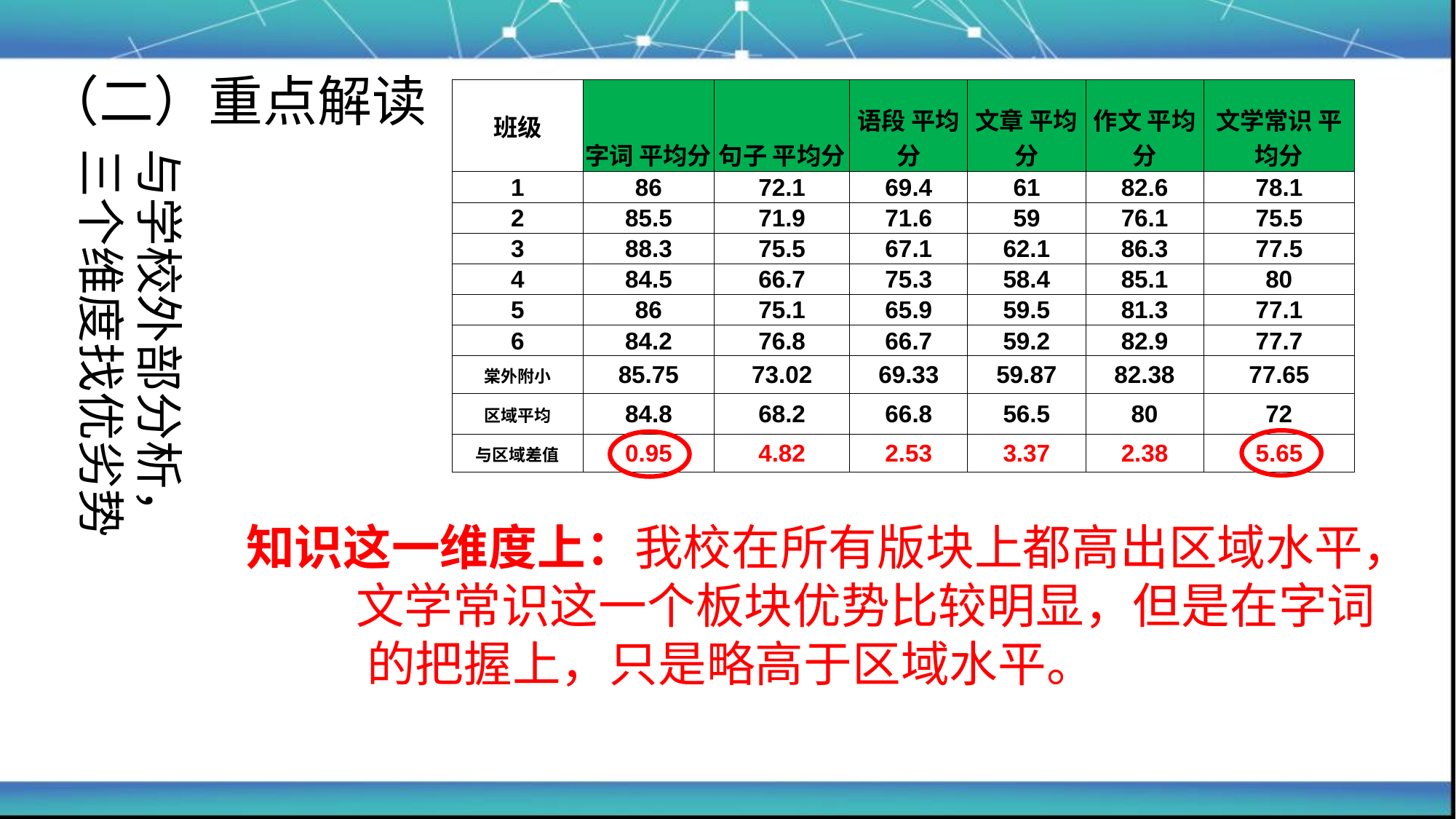

（二）重点解读
| 班级 | 字词 平均分 | 句子 平均分 | 语段 平均分 | 文章 平均分 | 作文 平均分 | 文学常识 平均分 |
| --- | --- | --- | --- | --- | --- | --- |
| 1 | 86 | 72.1 | 69.4 | 61 | 82.6 | 78.1 |
| 2 | 85.5 | 71.9 | 71.6 | 59 | 76.1 | 75.5 |
| 3 | 88.3 | 75.5 | 67.1 | 62.1 | 86.3 | 77.5 |
| 4 | 84.5 | 66.7 | 75.3 | 58.4 | 85.1 | 80 |
| 5 | 86 | 75.1 | 65.9 | 59.5 | 81.3 | 77.1 |
| 6 | 84.2 | 76.8 | 66.7 | 59.2 | 82.9 | 77.7 |
| 棠外附小 | 85.75 | 73.02 | 69.33 | 59.87 | 82.38 | 77.65 |
| 区域平均 | 84.8 | 68.2 | 66.8 | 56.5 | 80 | 72 |
| 与区域差值 | 0.95 | 4.82 | 2.53 | 3.37 | 2.38 | 5.65 |
与学校外部分析，
三个维度找优劣势

知识这一维度上：我校在所有版块上都高出区域水平，
         文学常识这一个板块优势比较明显，但是在字词
          的把握上，只是略高于区域水平。